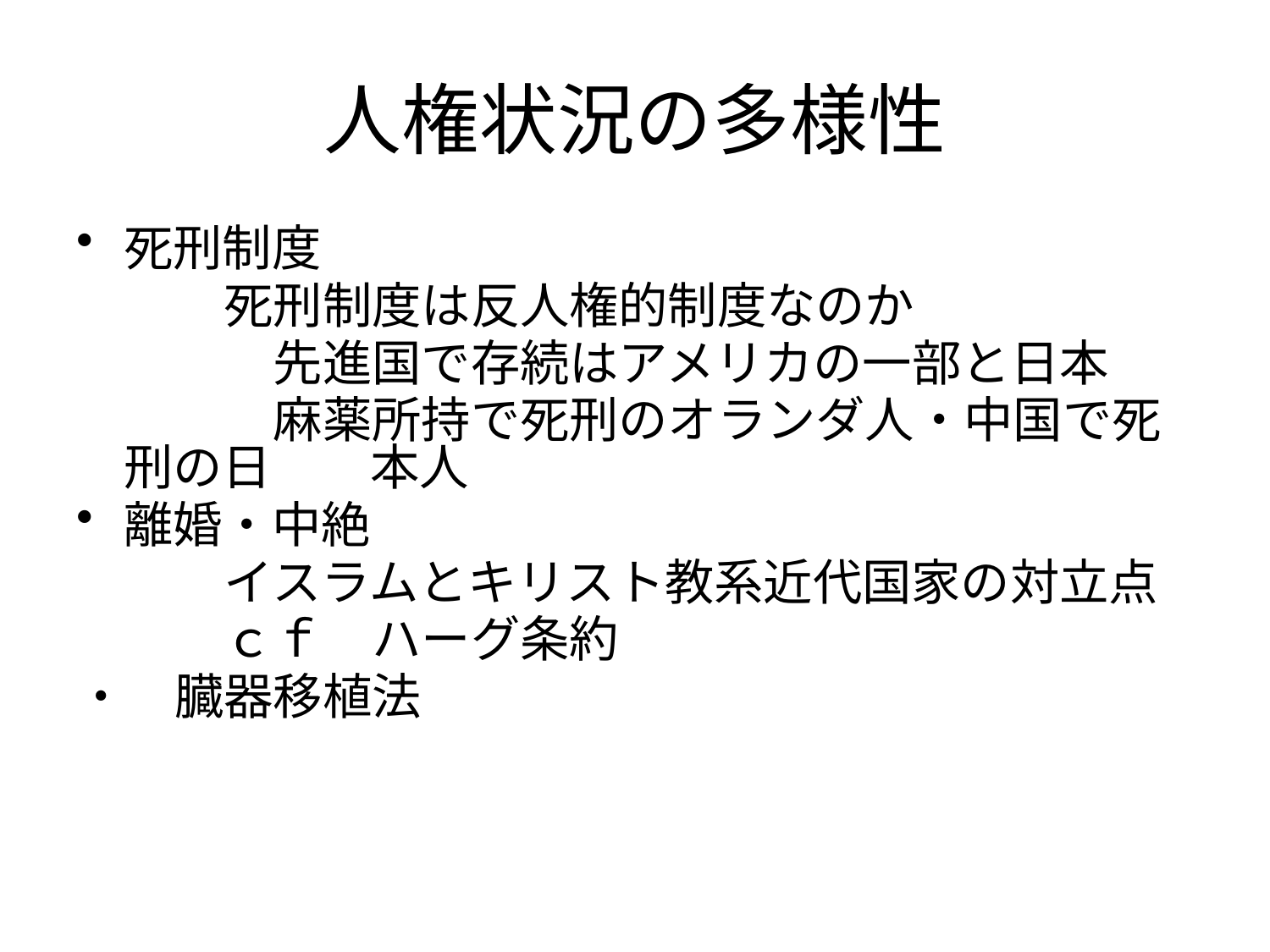

# 人権状況の多様性
死刑制度
　　　死刑制度は反人権的制度なのか
　　　　先進国で存続はアメリカの一部と日本
　　　　麻薬所持で死刑のオランダ人・中国で死刑の日　　本人
離婚・中絶
　　　イスラムとキリスト教系近代国家の対立点
　　　ｃｆ　ハーグ条約
・　臓器移植法